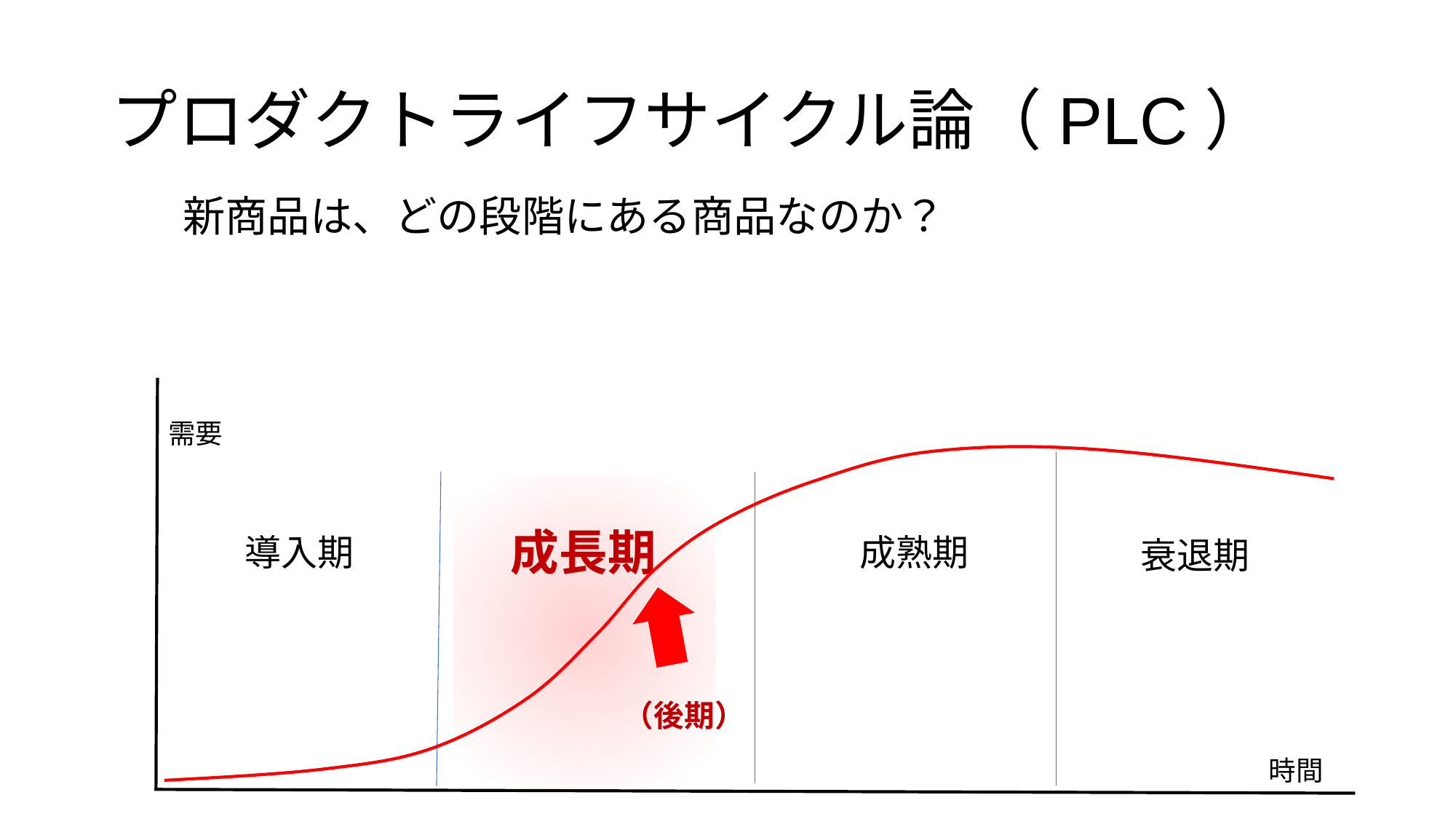

# プロダクトライフサイクル論（PLC）
新商品は、どの段階にある商品なのか？
需要

成長期
導入期
成熟期
衰退期

（後期）
時間